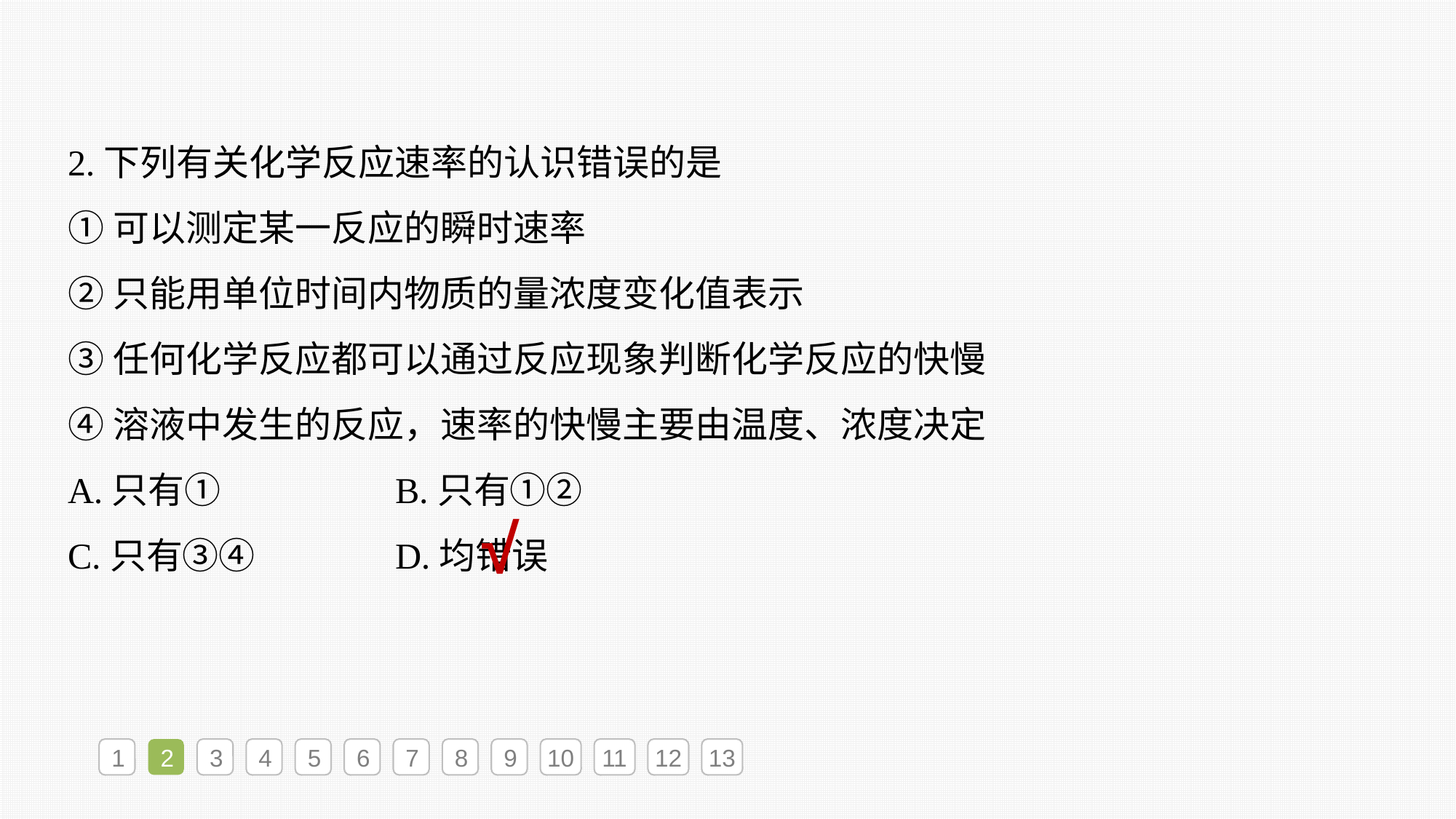

2.下列有关化学反应速率的认识错误的是
①可以测定某一反应的瞬时速率
②只能用单位时间内物质的量浓度变化值表示
③任何化学反应都可以通过反应现象判断化学反应的快慢
④溶液中发生的反应，速率的快慢主要由温度、浓度决定
A.只有①  		B.只有①②
C.只有③④  		D.均错误
√
1
2
3
4
5
6
7
8
9
10
11
12
13